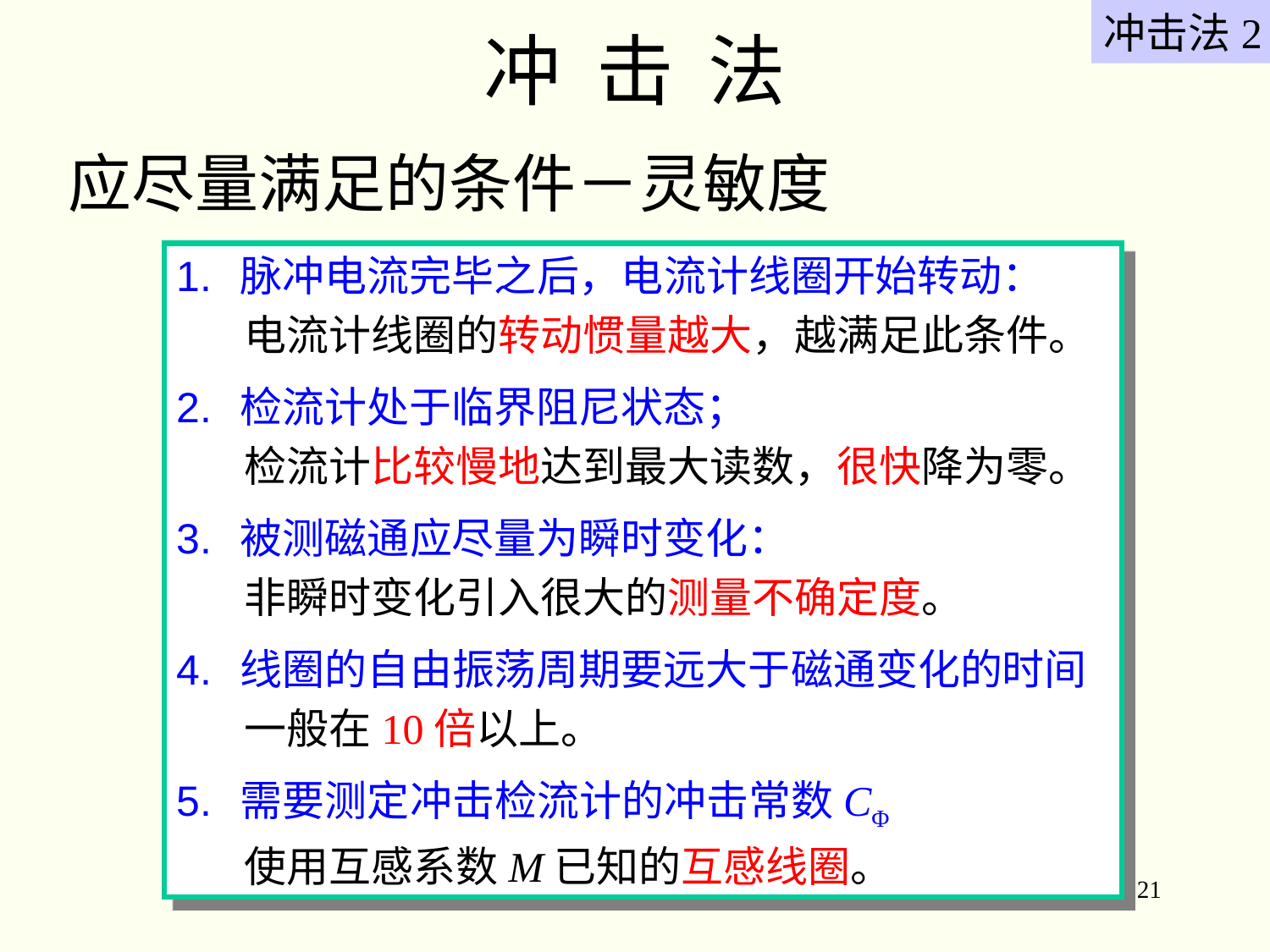

冲击法2
# 冲  击  法
应尽量满足的条件－灵敏度
脉冲电流完毕之后，电流计线圈开始转动：
      电流计线圈的转动惯量越大，越满足此条件。
检流计处于临界阻尼状态；
      检流计比较慢地达到最大读数，很快降为零。
被测磁通应尽量为瞬时变化：
      非瞬时变化引入很大的测量不确定度。
线圈的自由振荡周期要远大于磁通变化的时间
      一般在10倍以上。
需要测定冲击检流计的冲击常数CΦ
      使用互感系数M已知的互感线圈。
21